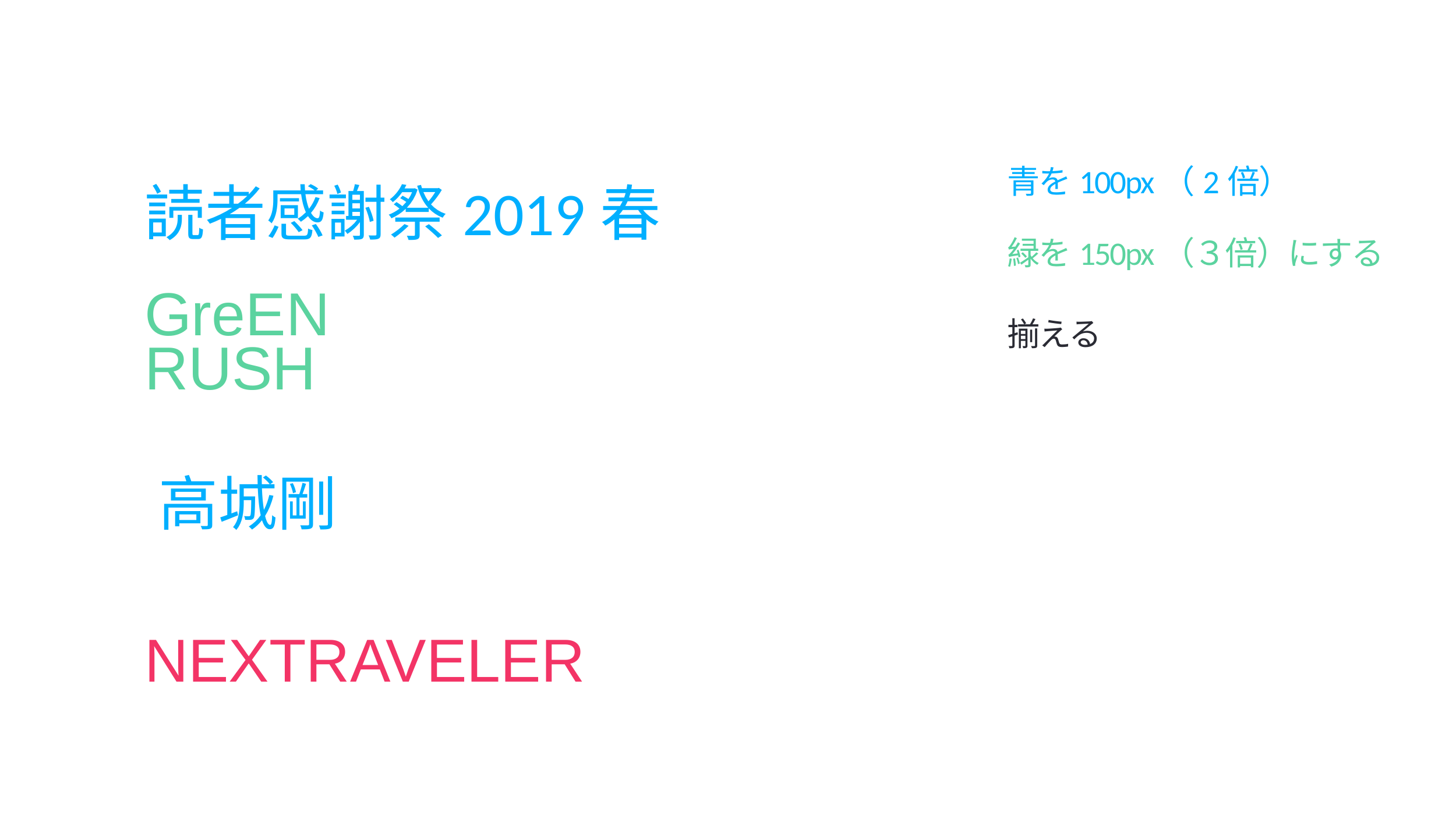

青を100px（2倍）
読者感謝祭2019春
緑を150px（３倍）にする
GreEN
RUSH
揃える
高城剛
NEXTRAVELER

ワーク3